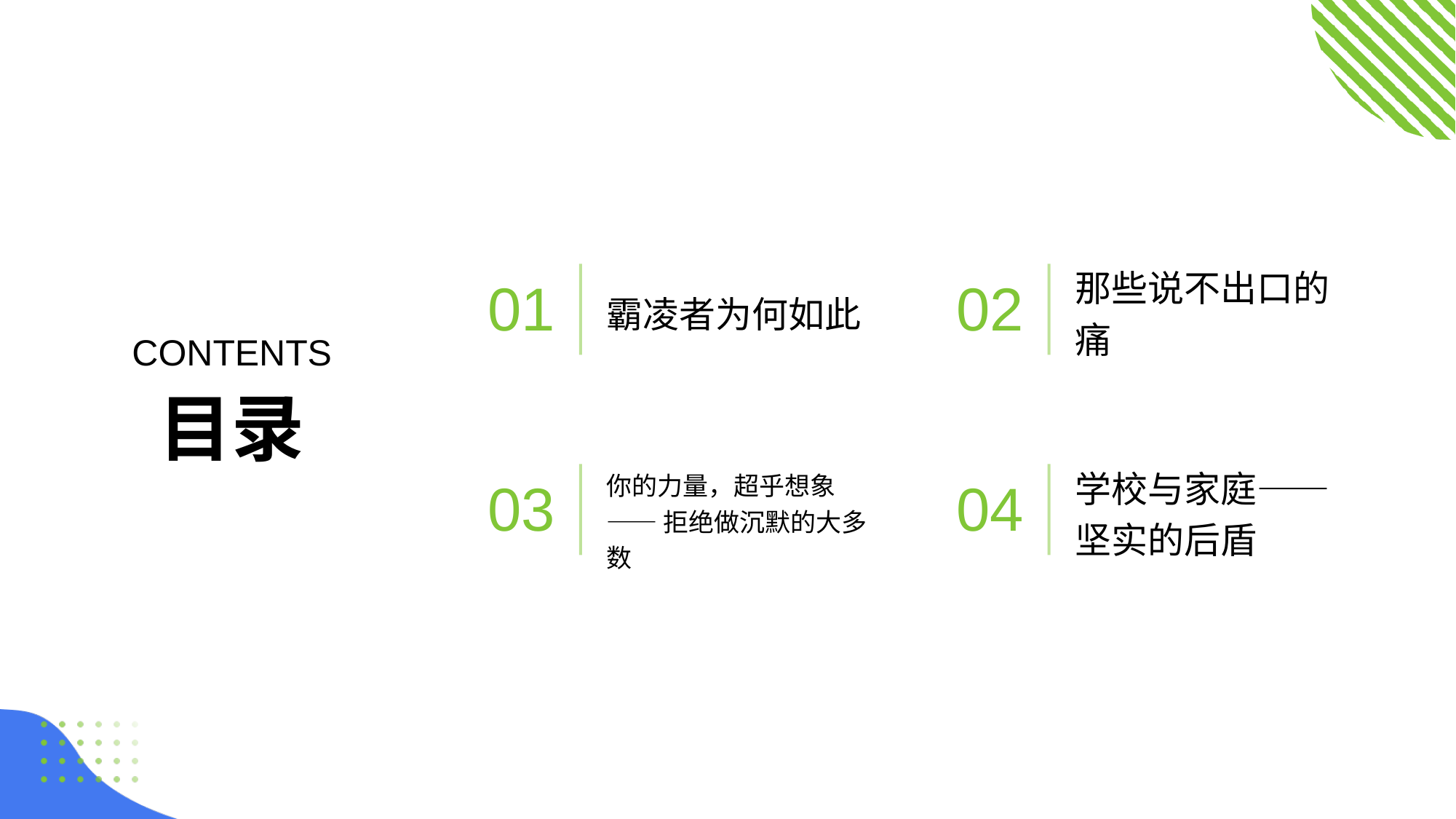

霸凌者为何如此
那些说不出口的痛

01
02
CONTENTS
目录
学校与家庭——坚实的后盾

你的力量，超乎想象 —— 拒绝做沉默的大多数
03
04